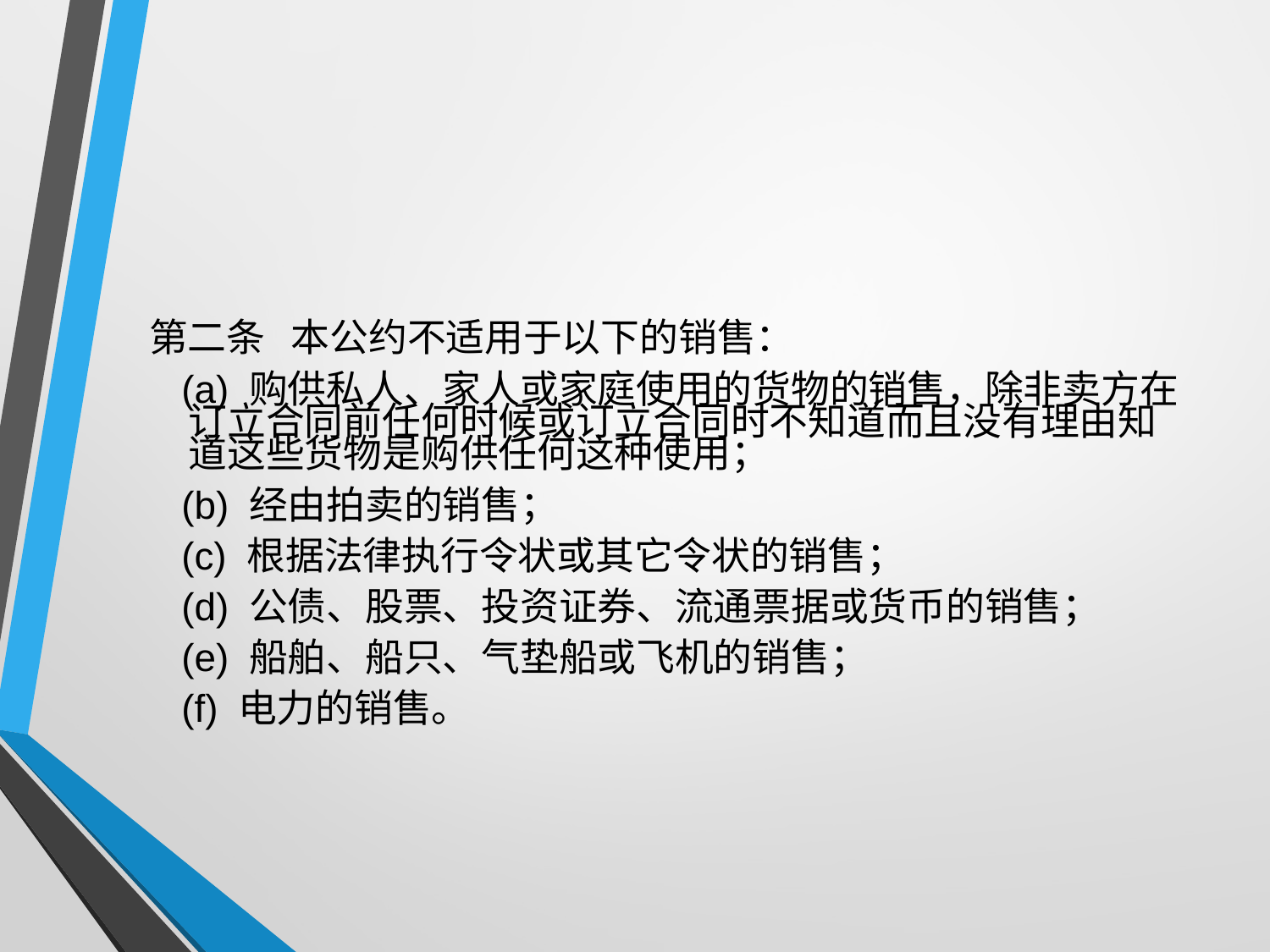

#
第二条   本公约不适用于以下的销售：
   (a) 购供私人、家人或家庭使用的货物的销售，除非卖方在订立合同前任何时候或订立合同时不知道而且没有理由知道这些货物是购供任何这种使用；
   (b) 经由拍卖的销售；
   (c) 根据法律执行令状或其它令状的销售；
   (d) 公债、股票、投资证券、流通票据或货币的销售；
   (e) 船舶、船只、气垫船或飞机的销售；
   (f) 电力的销售。